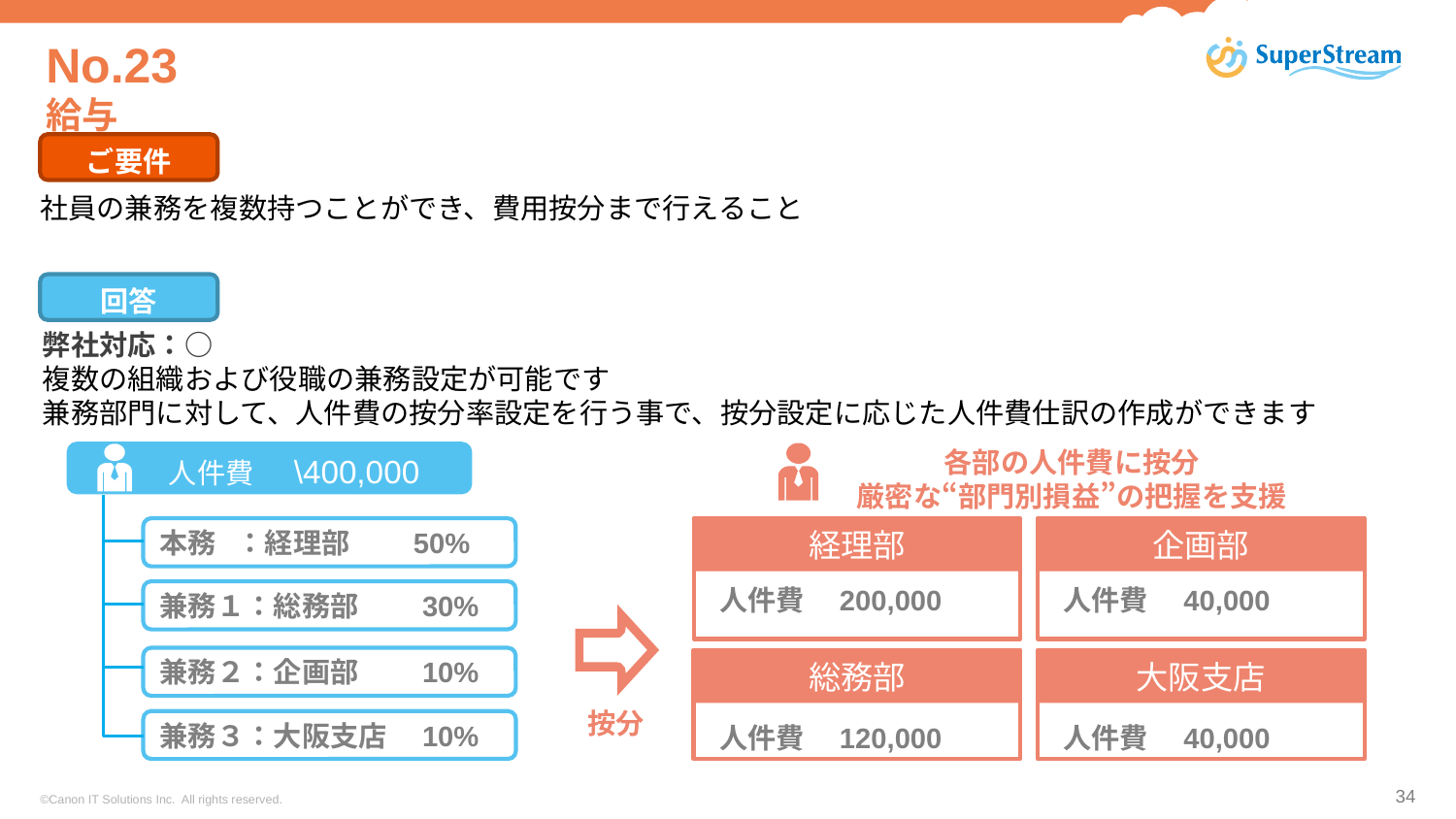

# No.23 給与
ご要件
社員の兼務を複数持つことができ、費用按分まで行えること

回答
弊社対応：○
複数の組織および役職の兼務設定が可能です
兼務部門に対して、人件費の按分率設定を行う事で、按分設定に応じた人件費仕訳の作成ができます
各部の人件費に按分
厳密な“部門別損益”の把握を支援

人件費　\400,000
本務   ：経理部　　50%

経理部

企画部
人件費　200,000
人件費　40,000
兼務１：総務部　　30%

兼務２：企画部　　10%

総務部

大阪支店
按分
兼務３：大阪支店　10%
人件費　120,000
人件費　40,000
©Canon IT Solutions Inc.  All rights reserved.
34